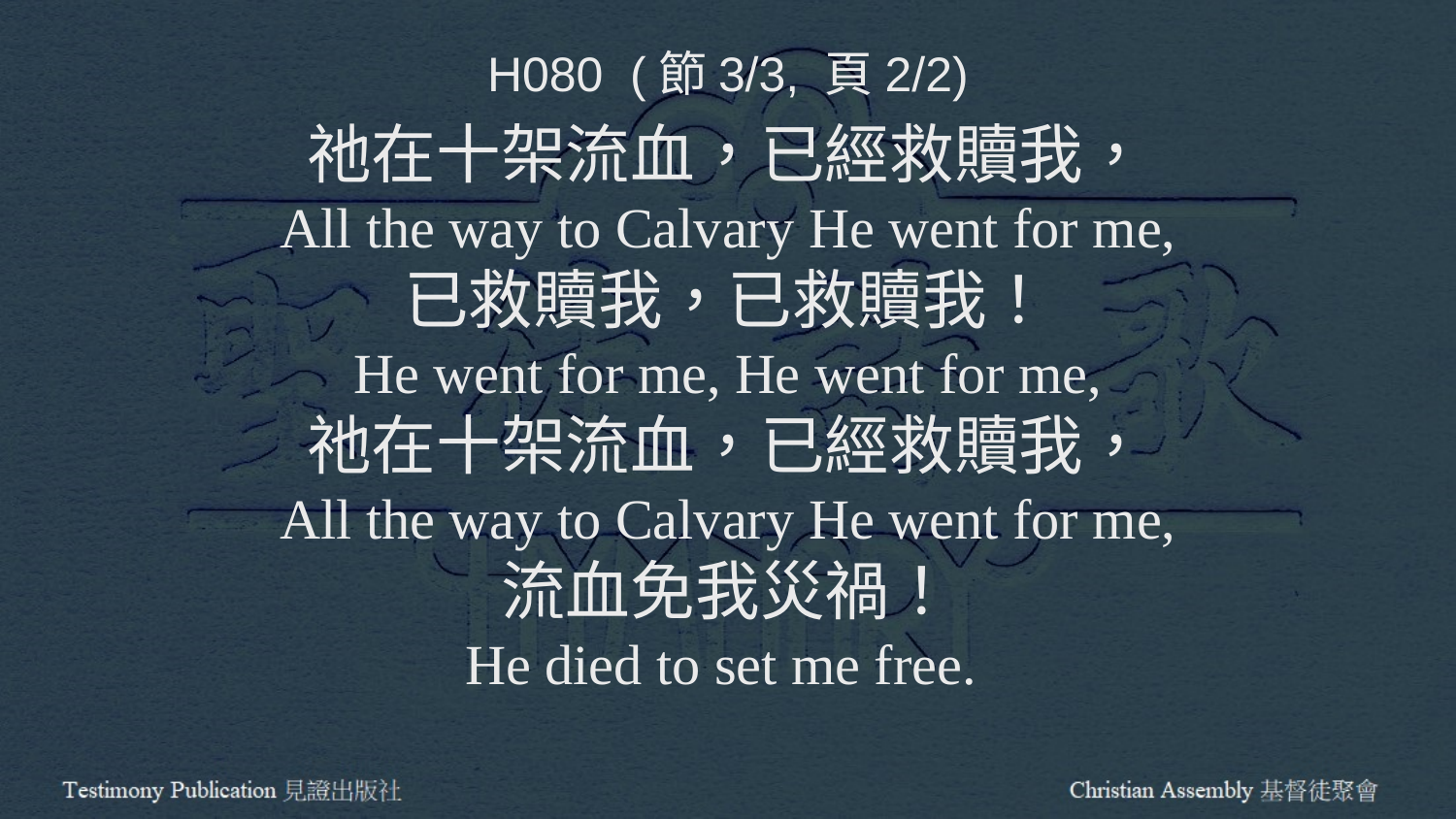

H080  (節3/3, 頁2/2)
祂在十架流血，已經救贖我，
All the way to Calvary He went for me,
已救贖我，已救贖我！
He went for me, He went for me,
祂在十架流血，已經救贖我，
All the way to Calvary He went for me,
流血免我災禍！
He died to set me free.